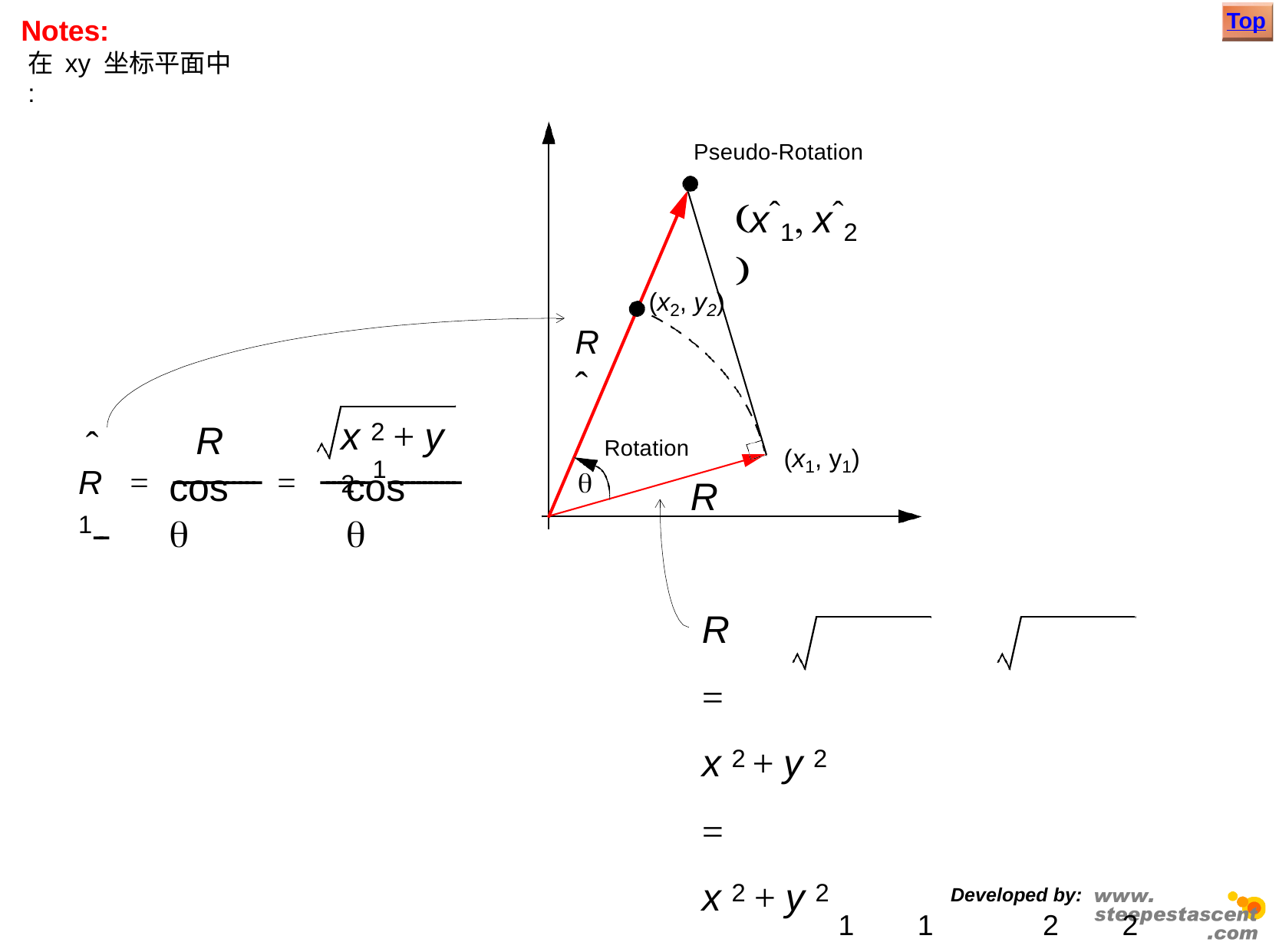

Top
Notes:
在 xy 坐标平面中 :

Pseudo-Rotation
(xˆ1, xˆ2 )

(x2, y2)
Rˆ

x 2 + y 2

R
ˆ

Rotation
R

R	=	-------------	=	--------1------------1--
(x1, y1)

cos θ
cos θ
θ

R	=	x 2 + y 2	=	x 2 + y 2
1	1	2	2

因此经过伪旋转之后，向量 R 的模值将增加 1 ⁄ cosθ 倍。 向量旋转了正确的角度 , 但模值出现错误。

Developed by: